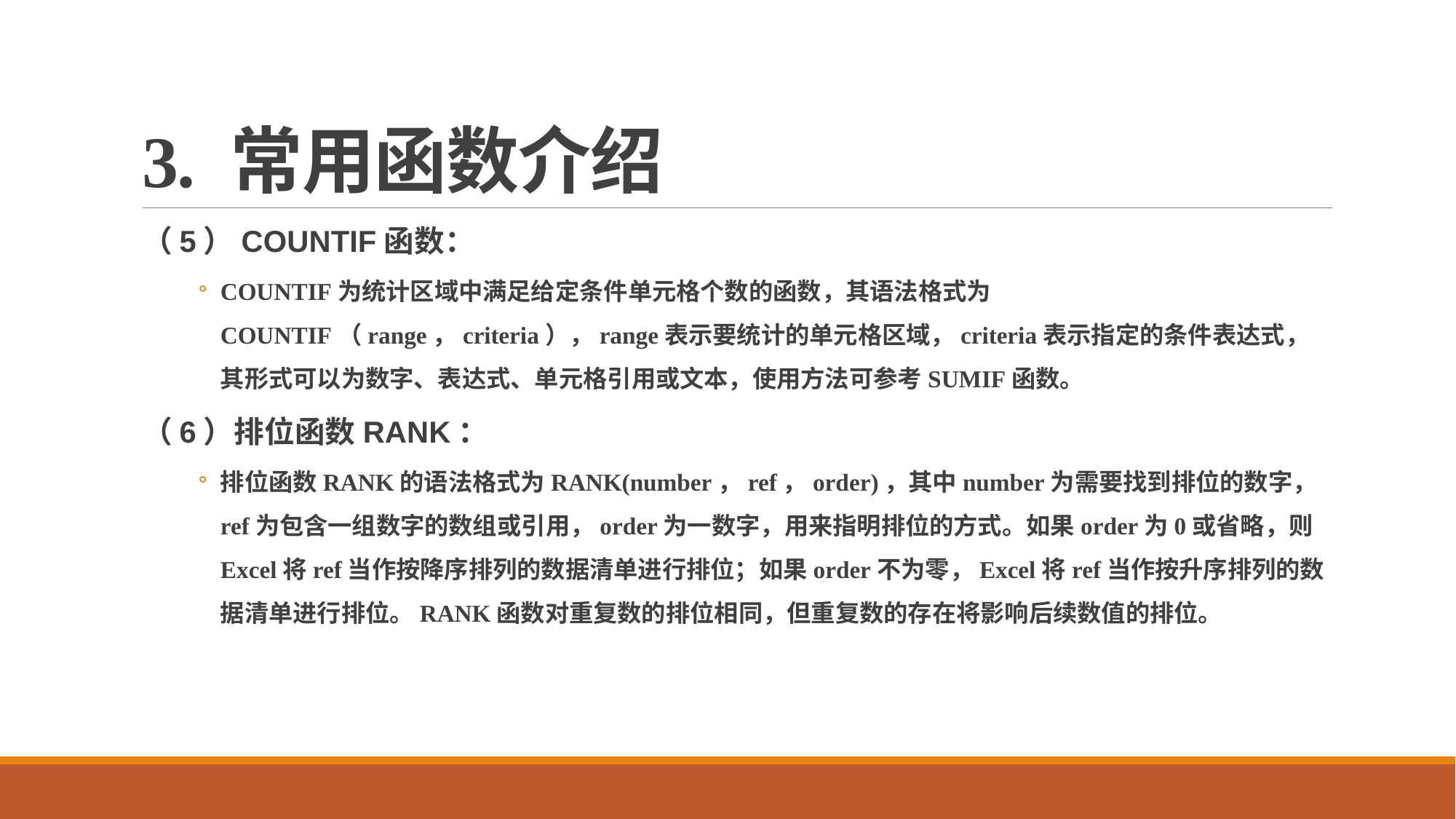

# 3. 常用函数介绍
（5）COUNTIF函数：
COUNTIF为统计区域中满足给定条件单元格个数的函数，其语法格式为COUNTIF（range，criteria），range表示要统计的单元格区域，criteria表示指定的条件表达式，其形式可以为数字、表达式、单元格引用或文本，使用方法可参考SUMIF函数。
（6）排位函数RANK：
排位函数RANK的语法格式为RANK(number，ref，order)，其中number为需要找到排位的数字，ref为包含一组数字的数组或引用，order为一数字，用来指明排位的方式。如果order为0或省略，则Excel将ref当作按降序排列的数据清单进行排位；如果order不为零，Excel将ref当作按升序排列的数据清单进行排位。RANK函数对重复数的排位相同，但重复数的存在将影响后续数值的排位。